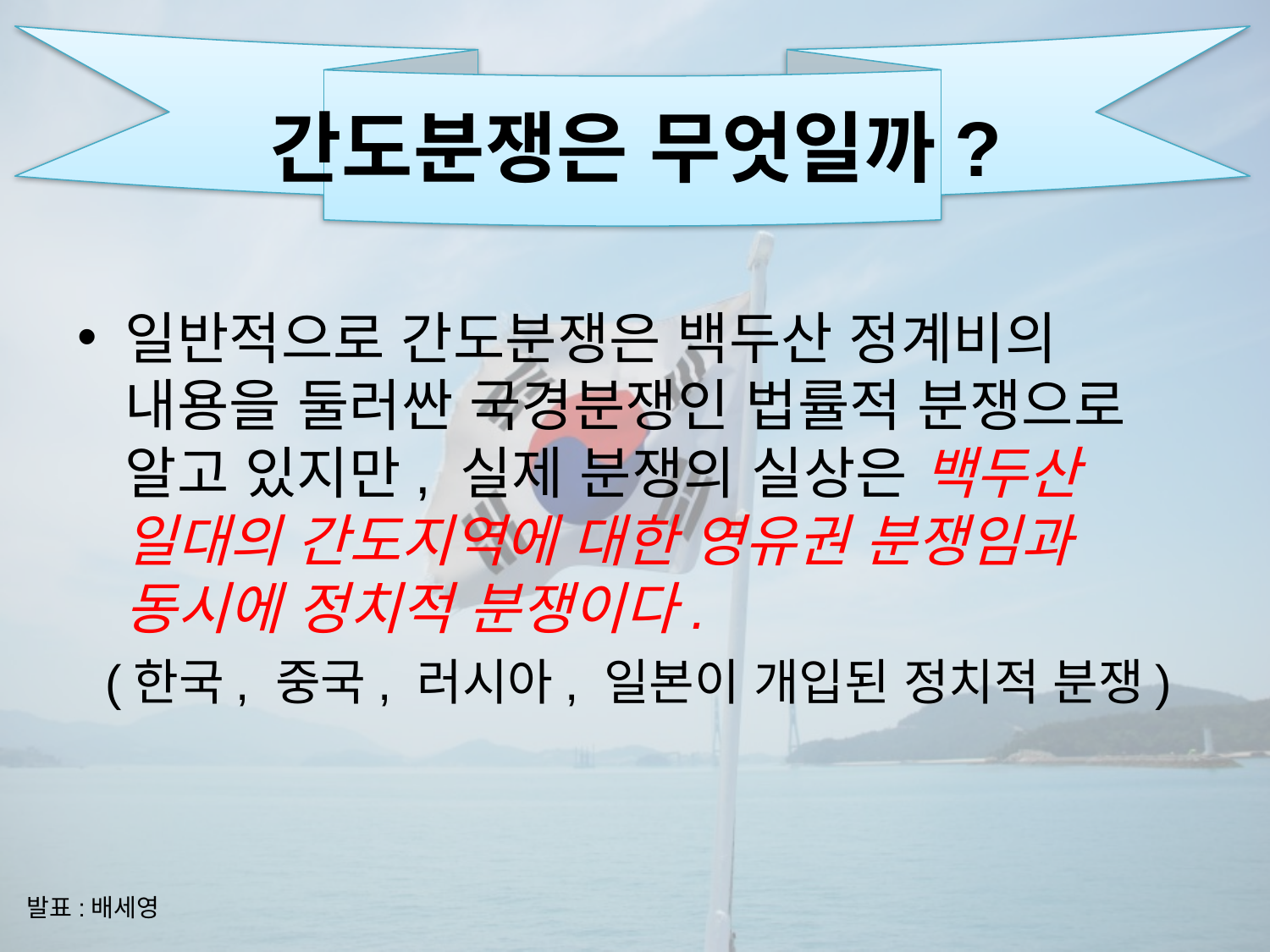

# 간도분쟁은 무엇일까?
일반적으로 간도분쟁은 백두산 정계비의 내용을 둘러싼 국경분쟁인 법률적 분쟁으로 알고 있지만, 실제 분쟁의 실상은 백두산 일대의 간도지역에 대한 영유권 분쟁임과 동시에 정치적 분쟁이다.
  (한국, 중국, 러시아, 일본이 개입된 정치적 분쟁)

발표:배세영